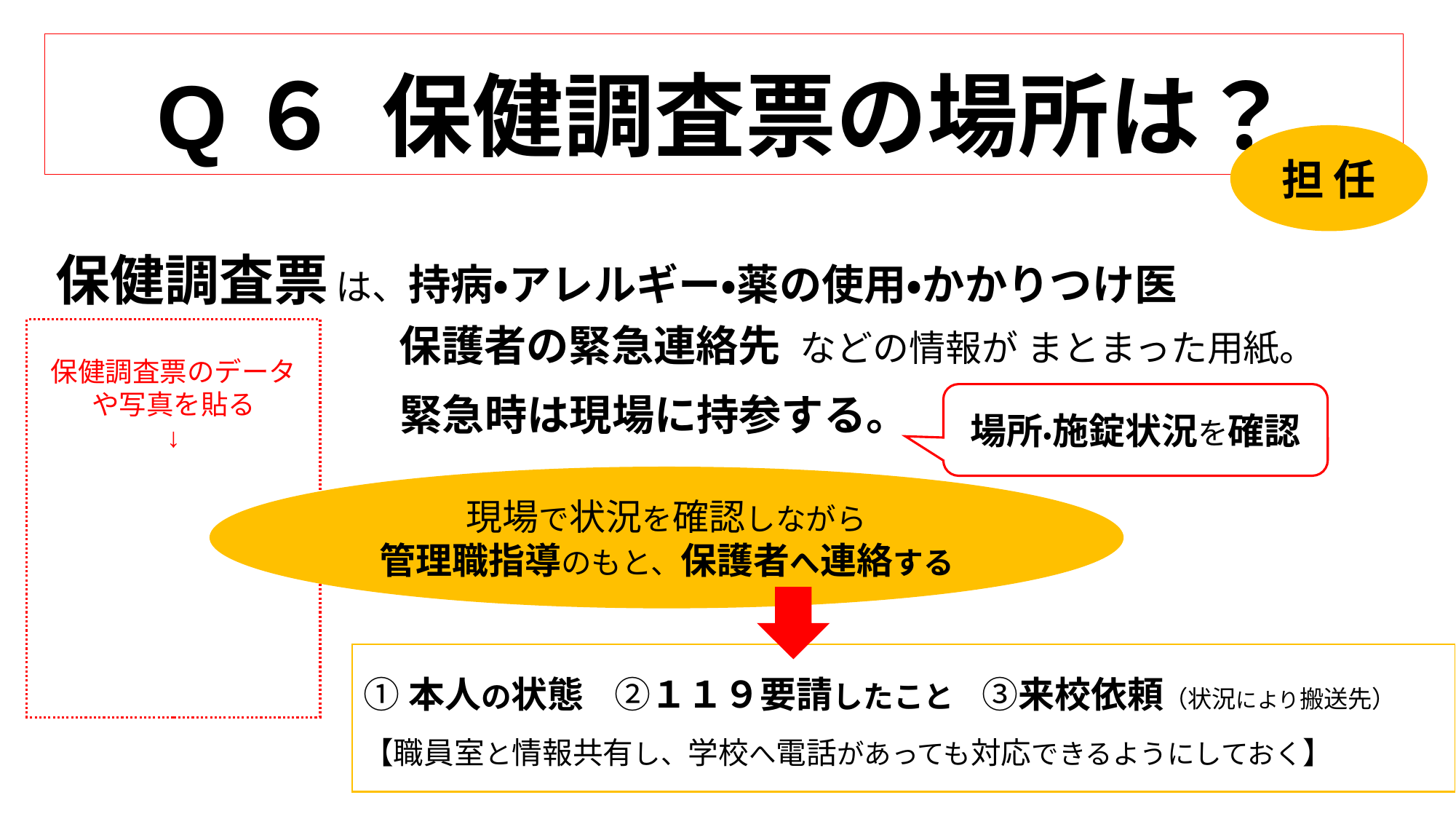

# Q６  保健調査票の場所は？
担 任
保健調査票 は、持病・アレルギー・薬の使用・かかりつけ医
　　　　　　　　　  保護者の緊急連絡先  などの情報が まとまった用紙。
　　  　　　 緊急時は現場に持参する。
保健調査票のデータや写真を貼る
↓

場所・施錠状況を確認
現場で状況を確認しながら
管理職指導のもと、保護者へ連絡する

①本人の状態　②１１９要請したこと　③来校依頼（状況により搬送先）
【職員室と情報共有し、学校へ電話があっても対応できるようにしておく】